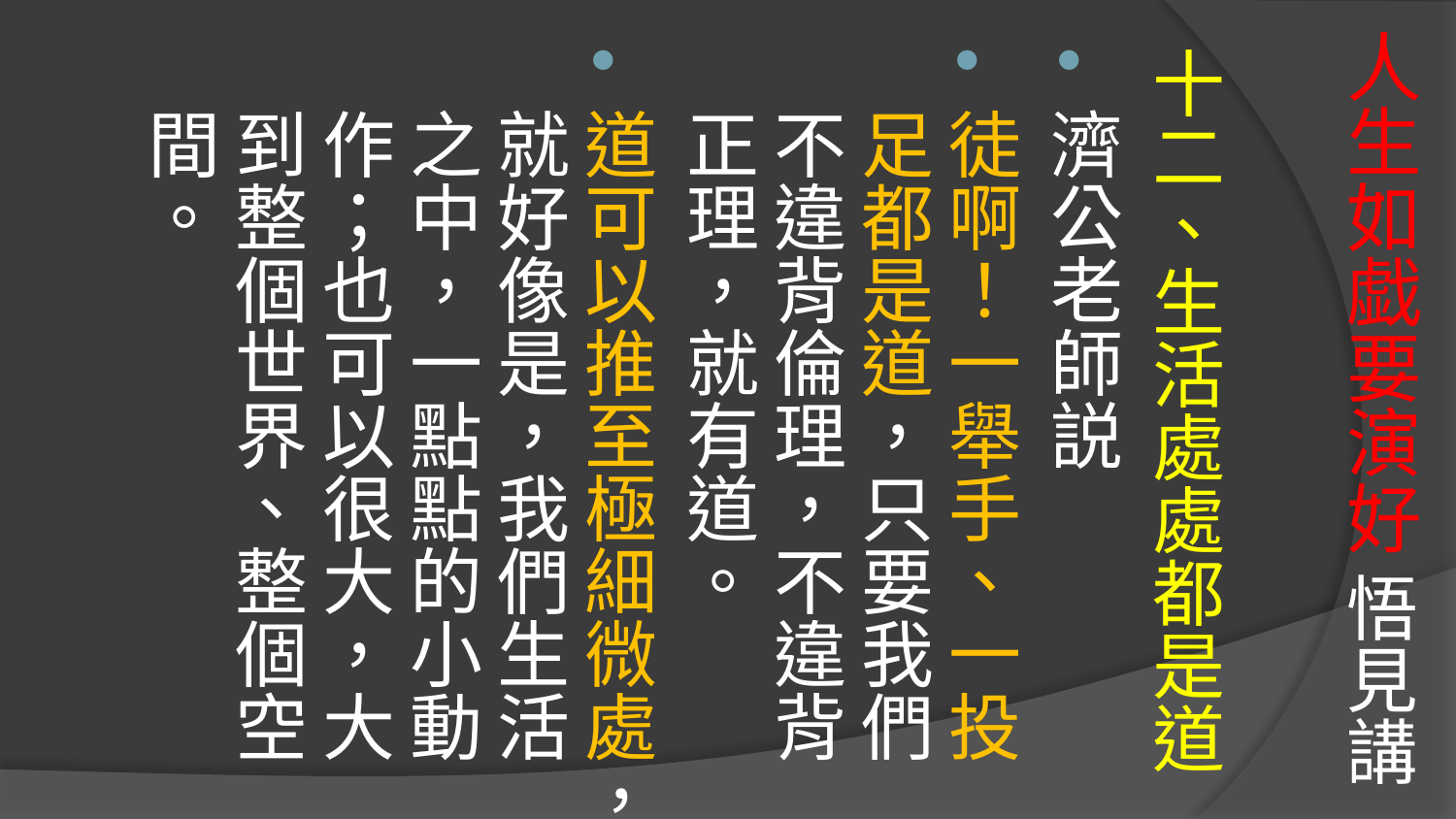

# 人生如戯要演好 悟見講
十二、生活處處都是道
濟公老師説
徒啊！一舉手、一投足都是道，只要我們不違背倫理，不違背正理，就有道。
道可以推至極細微處，就好像是，我們生活之中，一點點的小動作；也可以很大，大到整個世界、整個空間。